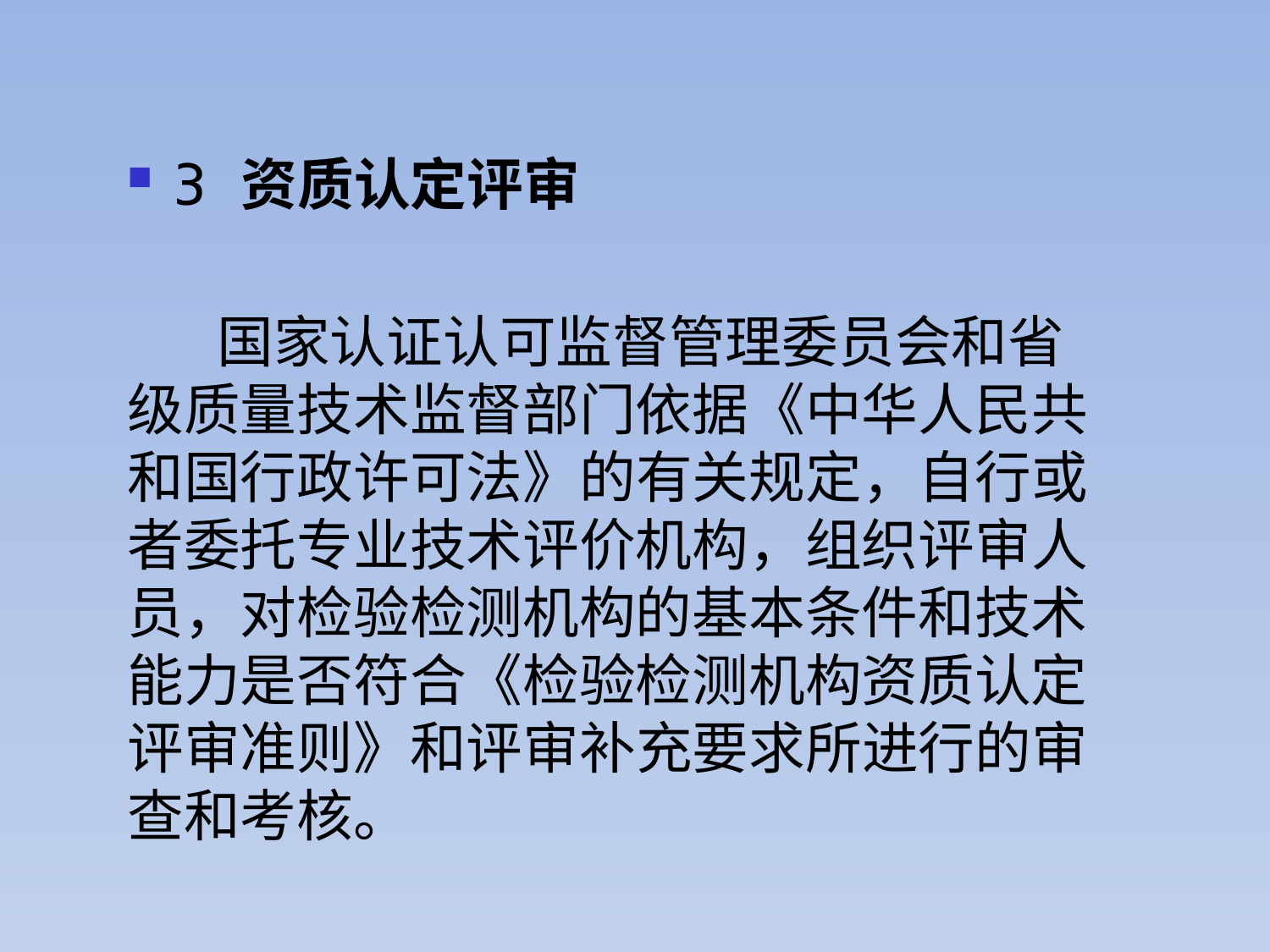

3 资质认定评审

      国家认证认可监督管理委员会和省级质量技术监督部门依据《中华人民共和国行政许可法》的有关规定，自行或者委托专业技术评价机构，组织评审人员，对检验检测机构的基本条件和技术能力是否符合《检验检测机构资质认定评审准则》和评审补充要求所进行的审查和考核。